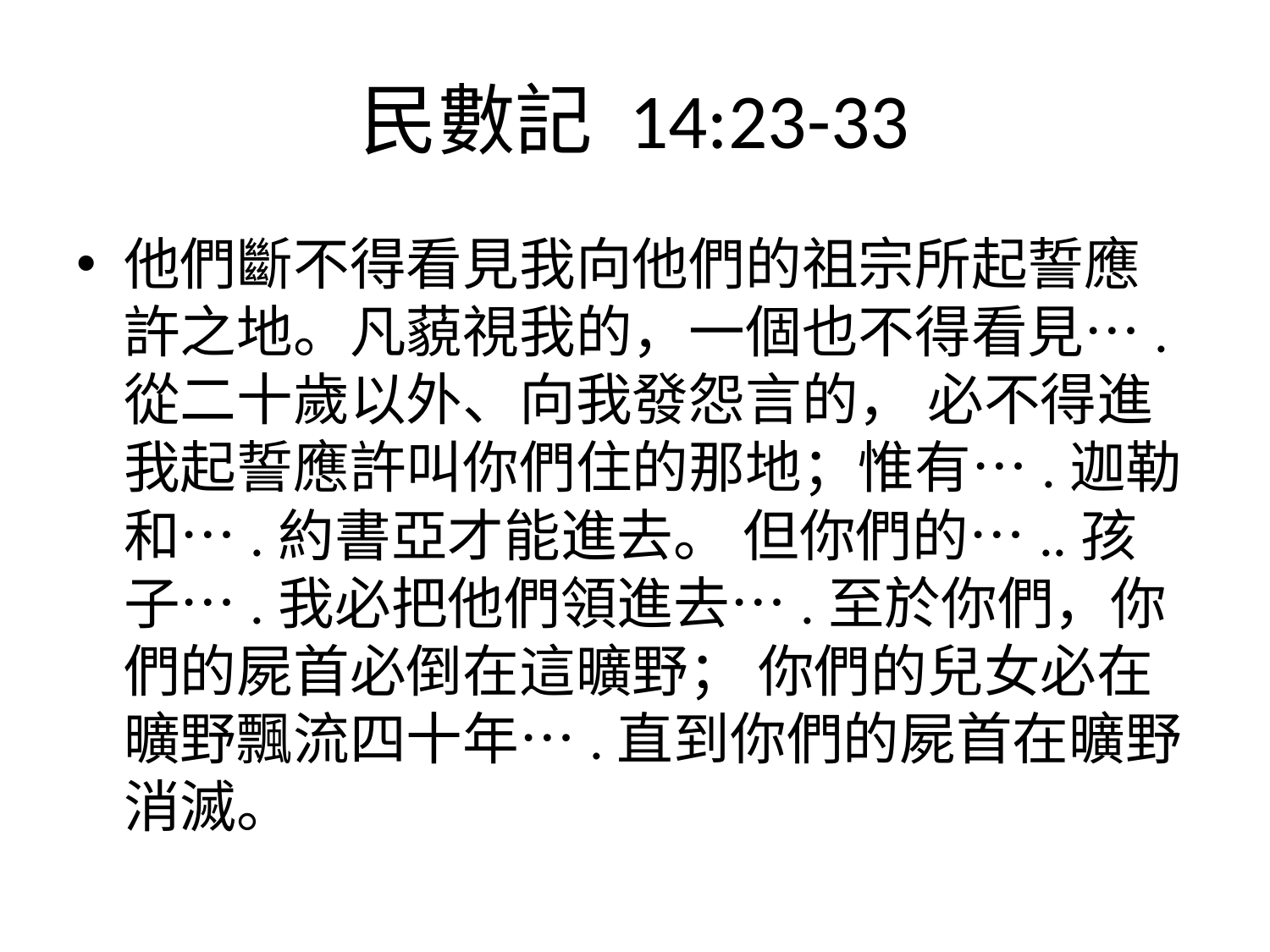

# 民數記‬ ‭14:23-33
他們斷不得看見我向他們的祖宗所起誓應許之地。凡藐視我的，一個也不得看見….從二十歲以外、向我發怨言的， 必不得進我起誓應許叫你們住的那地；惟有….迦勒和….約書亞才能進去。 但你們的…..孩子….我必把他們領進去….至於你們，你們的屍首必倒在這曠野； 你們的兒女必在曠野飄流四十年….直到你們的屍首在曠野消滅。